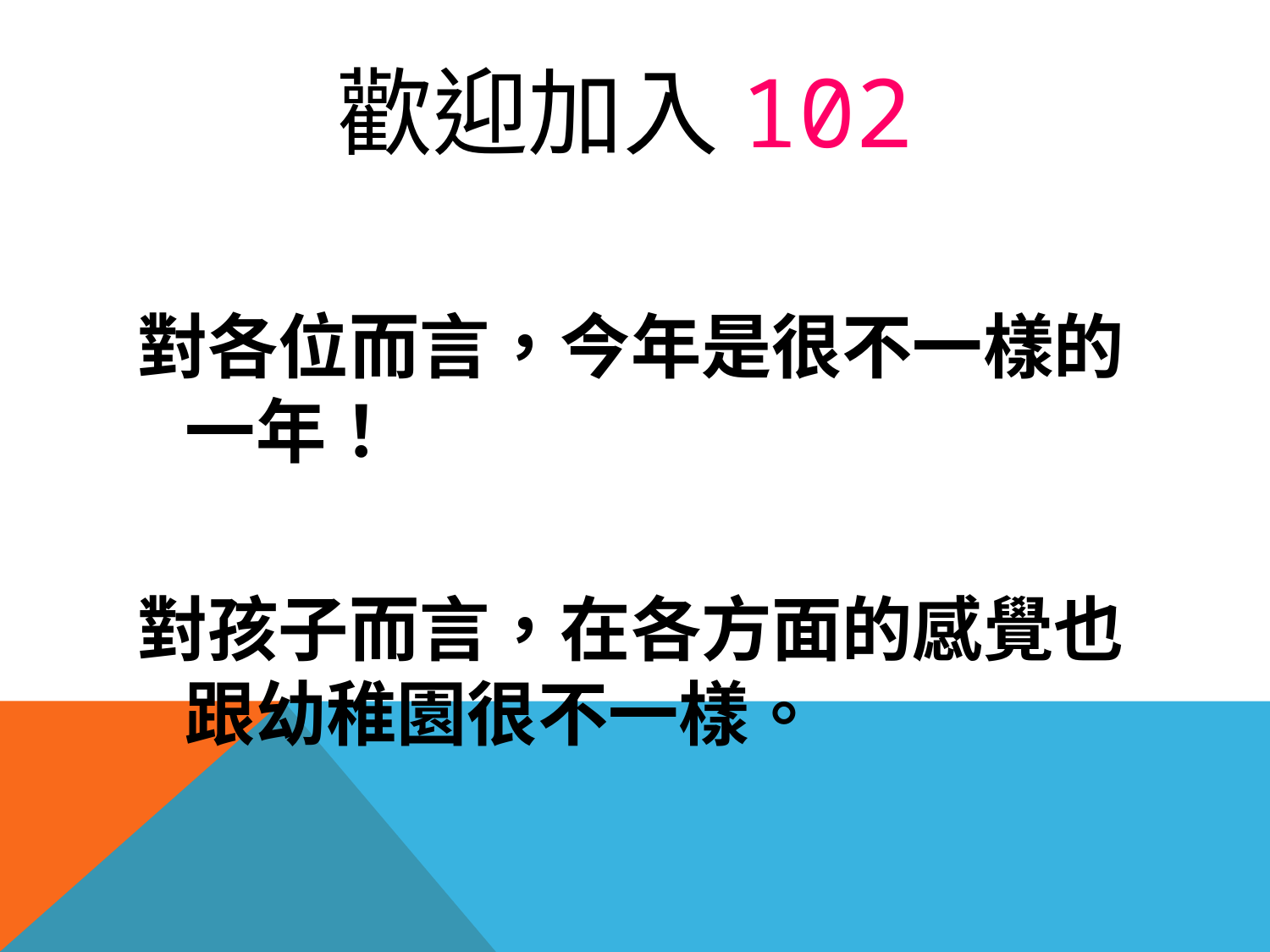

# 歡迎加入102
對各位而言，今年是很不一樣的一年！

對孩子而言，在各方面的感覺也跟幼稚園很不一樣。